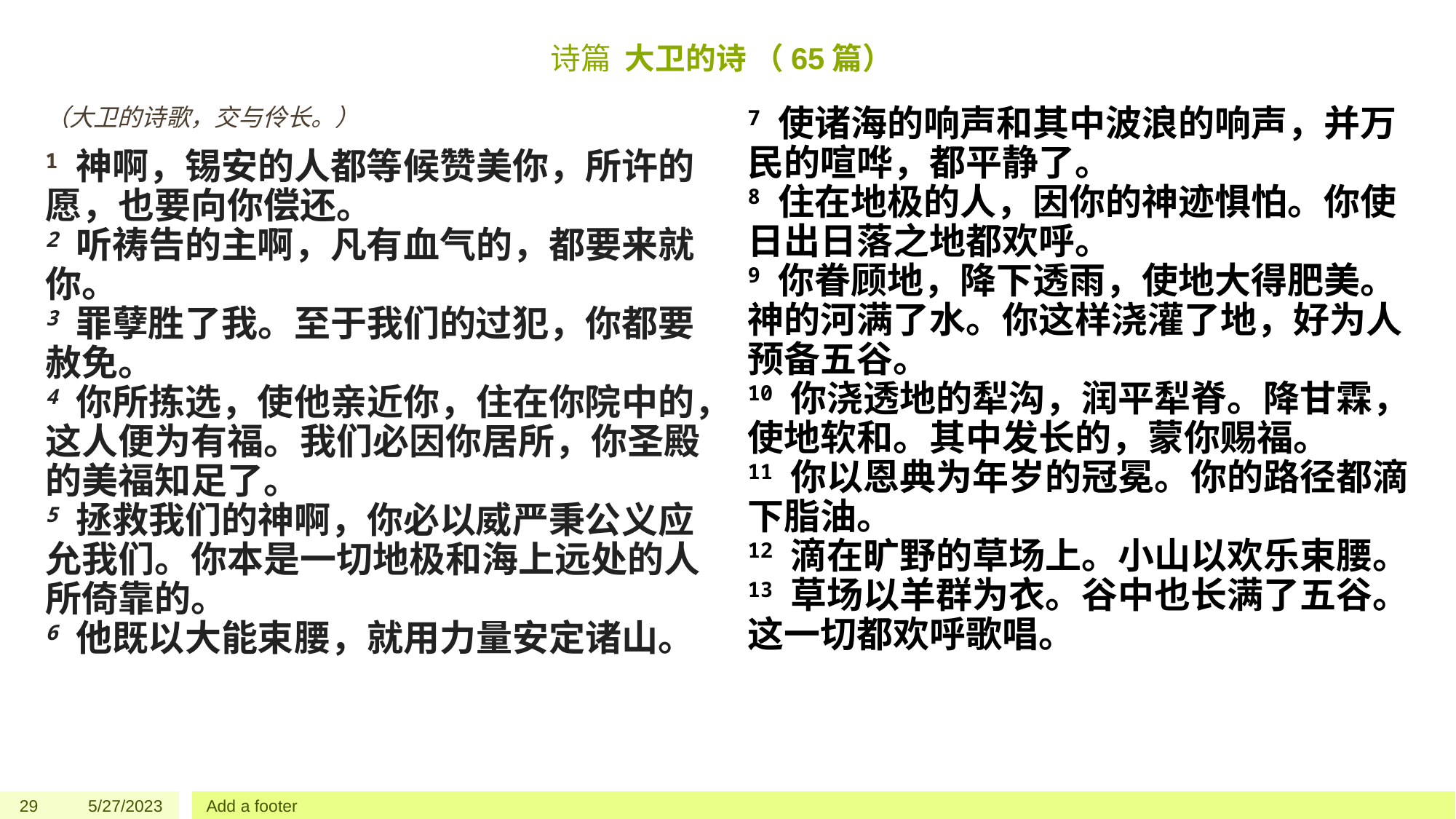

# 诗篇  大卫的诗 （65篇）
（大卫的诗歌，交与伶长。）
1 神啊，锡安的人都等候赞美你，所许的愿，也要向你偿还。
2 听祷告的主啊，凡有血气的，都要来就你。
3 罪孽胜了我。至于我们的过犯，你都要赦免。
4 你所拣选，使他亲近你，住在你院中的，这人便为有福。我们必因你居所，你圣殿的美福知足了。
5 拯救我们的神啊，你必以威严秉公义应允我们。你本是一切地极和海上远处的人所倚靠的。
6 他既以大能束腰，就用力量安定诸山。
7 使诸海的响声和其中波浪的响声，并万民的喧哗，都平静了。
8 住在地极的人，因你的神迹惧怕。你使日出日落之地都欢呼。
9 你眷顾地，降下透雨，使地大得肥美。神的河满了水。你这样浇灌了地，好为人预备五谷。
10 你浇透地的犁沟，润平犁脊。降甘霖，使地软和。其中发长的，蒙你赐福。
11 你以恩典为年岁的冠冕。你的路径都滴下脂油。
12 滴在旷野的草场上。小山以欢乐束腰。
13 草场以羊群为衣。谷中也长满了五谷。这一切都欢呼歌唱。
29
5/27/2023
Add a footer